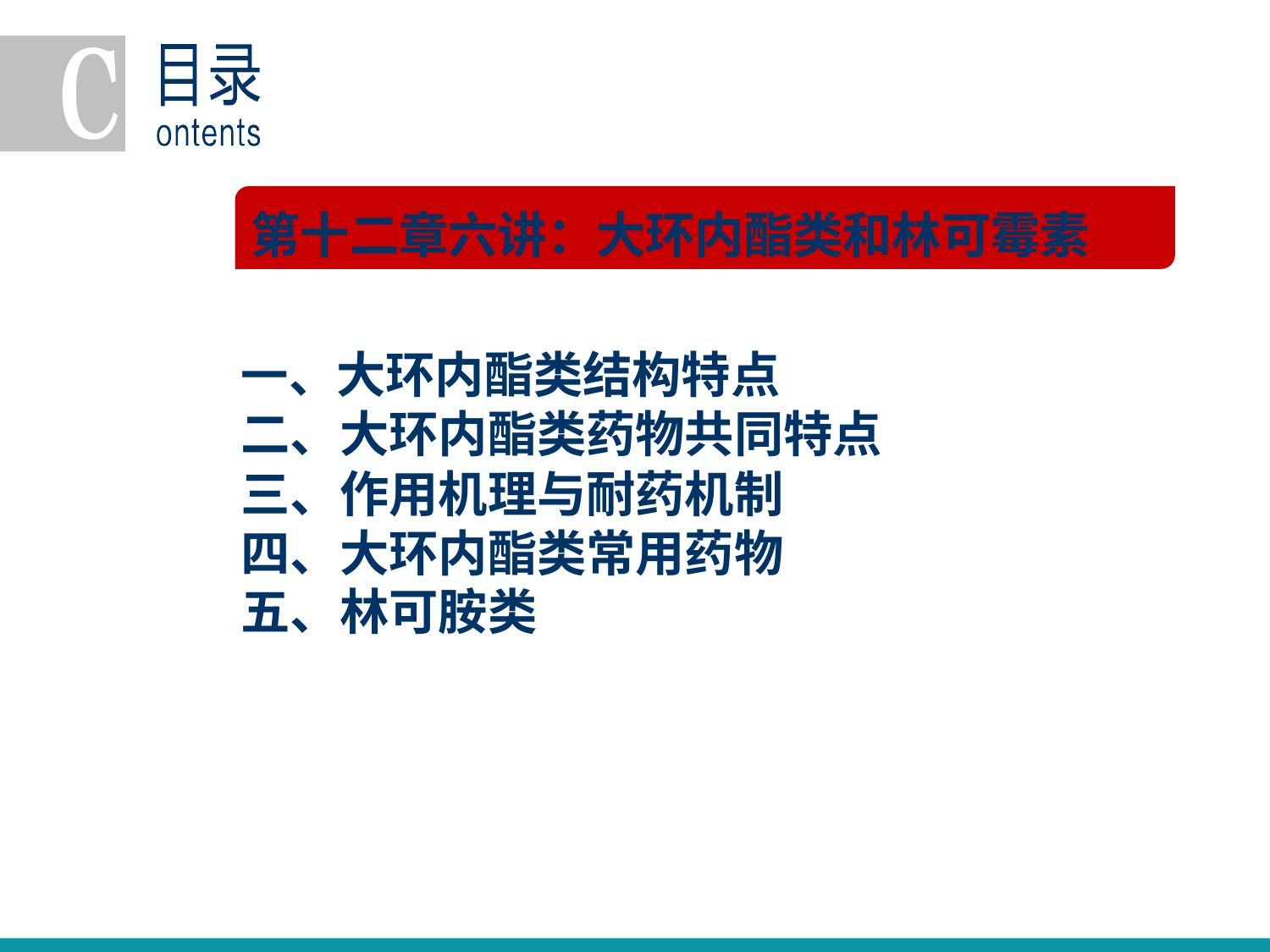

第十二章六讲：大环内酯类和林可霉素
一、大环内酯类结构特点
二、大环内酯类药物共同特点
三、作用机理与耐药机制
四、大环内酯类常用药物
五、林可胺类